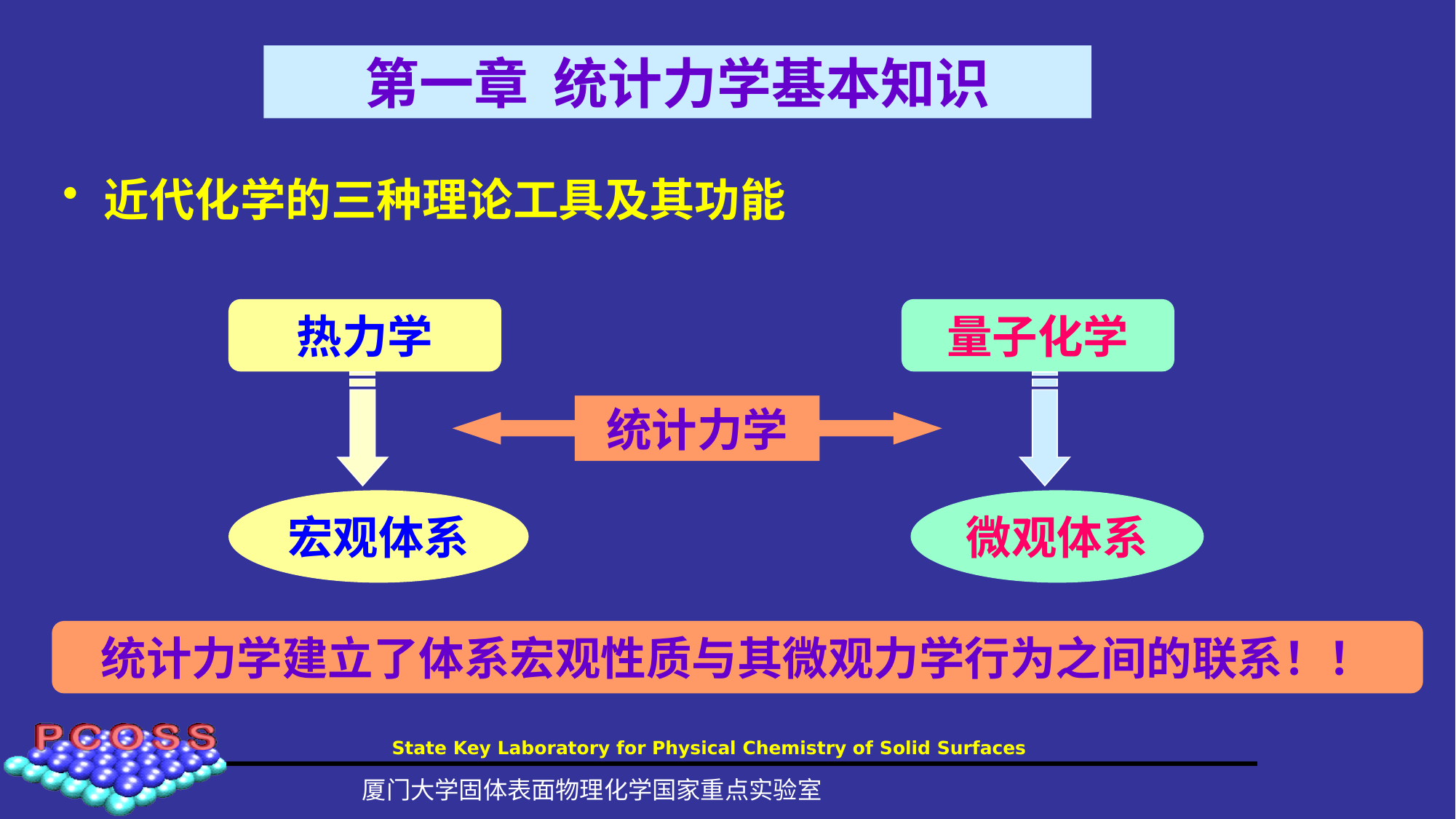

# 第一章  统计力学基本知识
近代化学的三种理论工具及其功能
热力学
量子化学
统计力学

宏观体系
微观体系
统计力学建立了体系宏观性质与其微观力学行为之间的联系！！